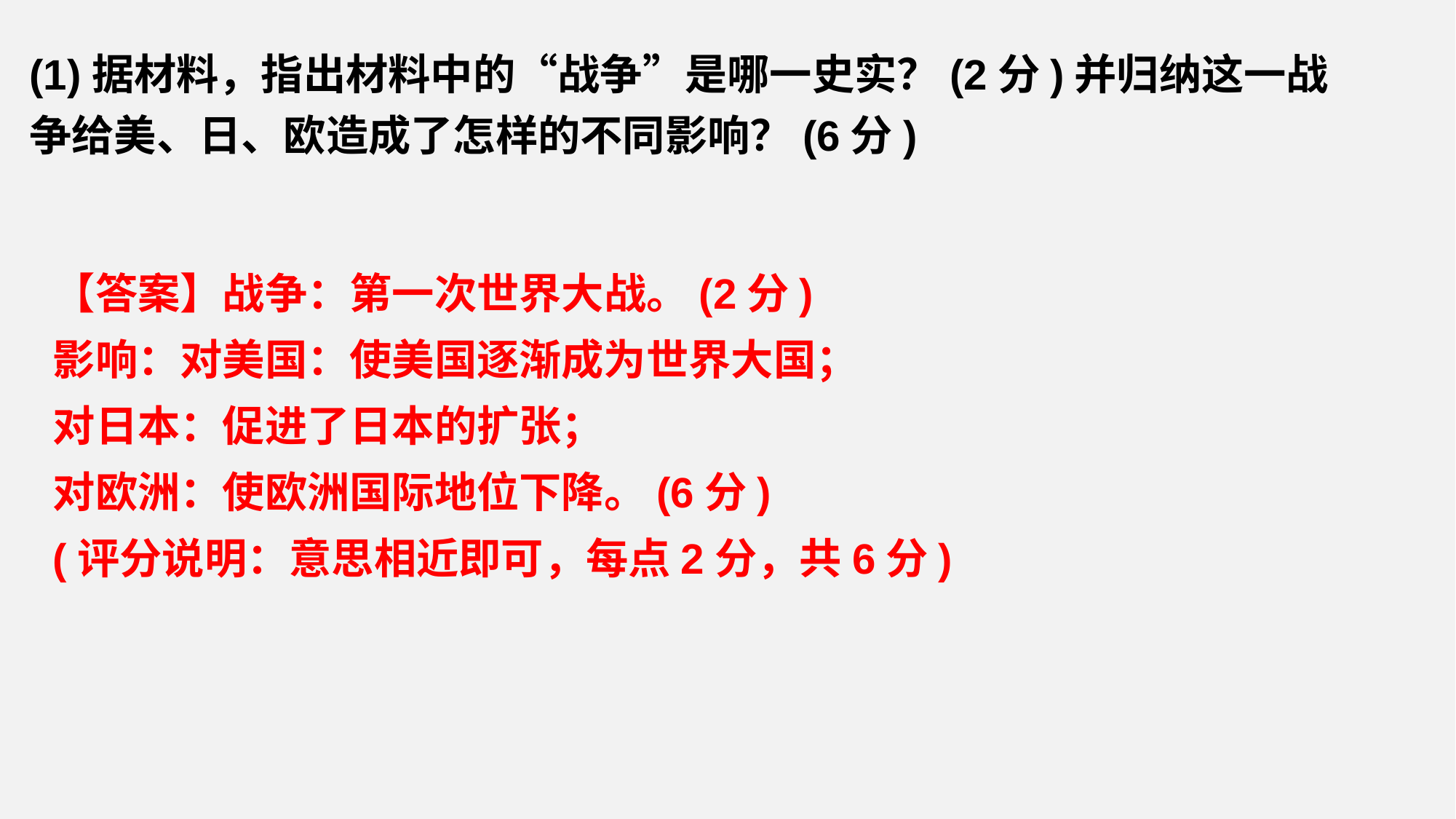

(1)据材料，指出材料中的“战争”是哪一史实？(2分)并归纳这一战争给美、日、欧造成了怎样的不同影响？(6分)
【答案】战争：第一次世界大战。(2分)影响：对美国：使美国逐渐成为世界大国；
对日本：促进了日本的扩张；
对欧洲：使欧洲国际地位下降。(6分)
(评分说明：意思相近即可，每点2分，共6分)